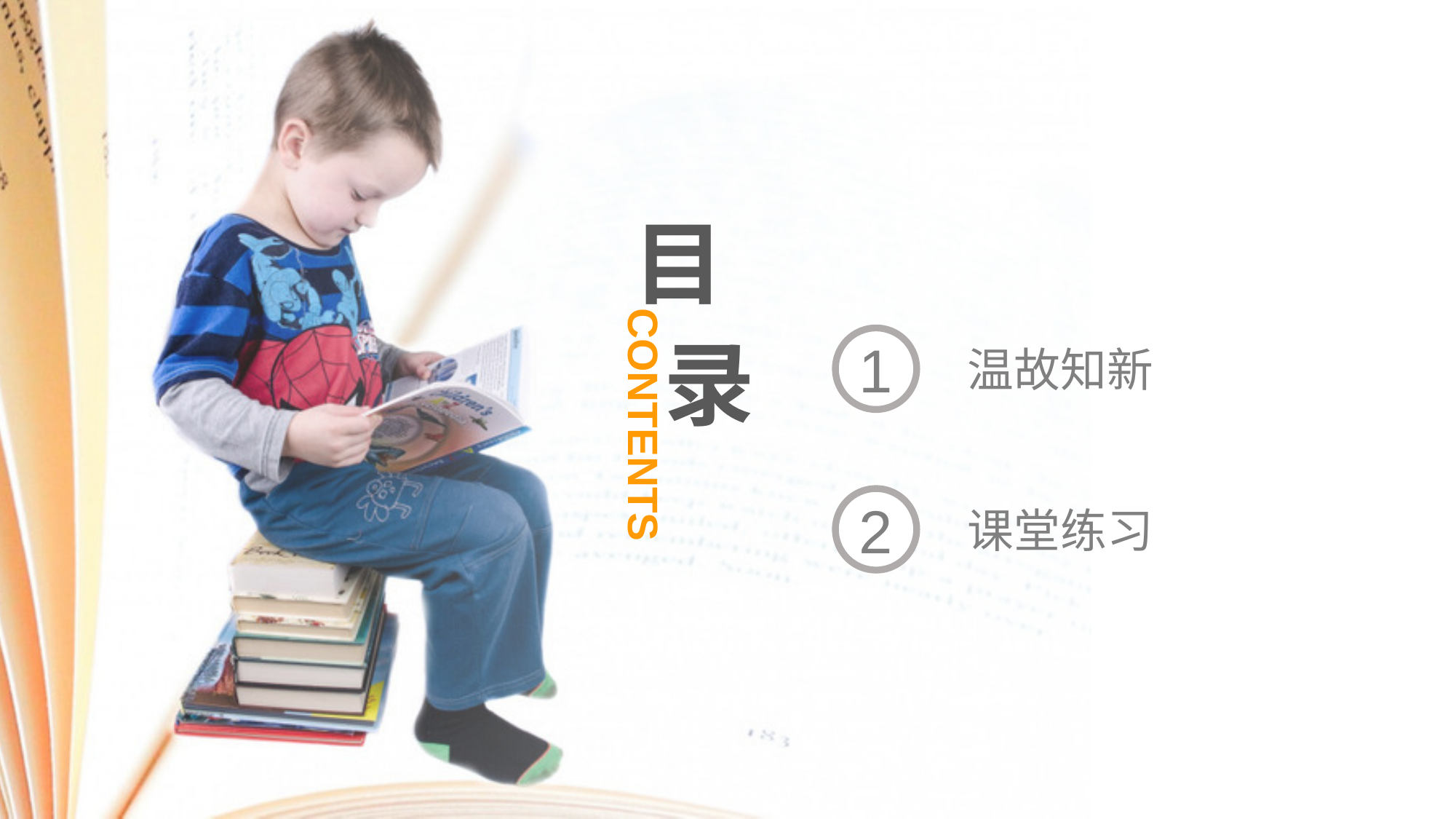

目
录
CONTENTS
1
温故知新
2
课堂练习